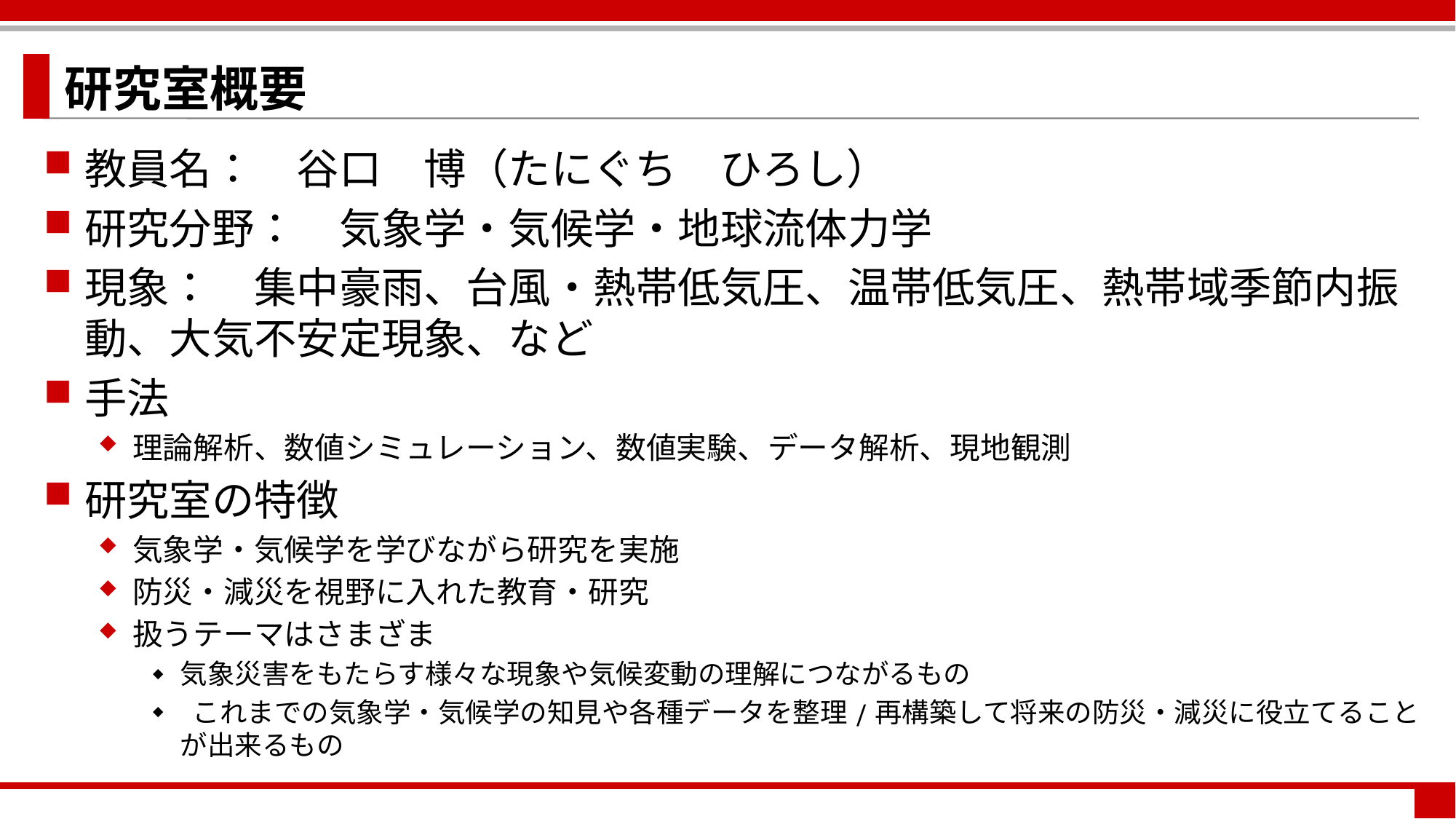

# 研究室概要
教員名：　谷口　博（たにぐち　ひろし）
研究分野：　気象学・気候学・地球流体力学
現象：　集中豪雨、台風・熱帯低気圧、温帯低気圧、熱帯域季節内振動、大気不安定現象、など
手法
理論解析、数値シミュレーション、数値実験、データ解析、現地観測
研究室の特徴
気象学・気候学を学びながら研究を実施
防災・減災を視野に入れた教育・研究
扱うテーマはさまざま
気象災害をもたらす様々な現象や気候変動の理解につながるもの
 これまでの気象学・気候学の知見や各種データを整理/再構築して将来の防災・減災に役立てることが出来るもの